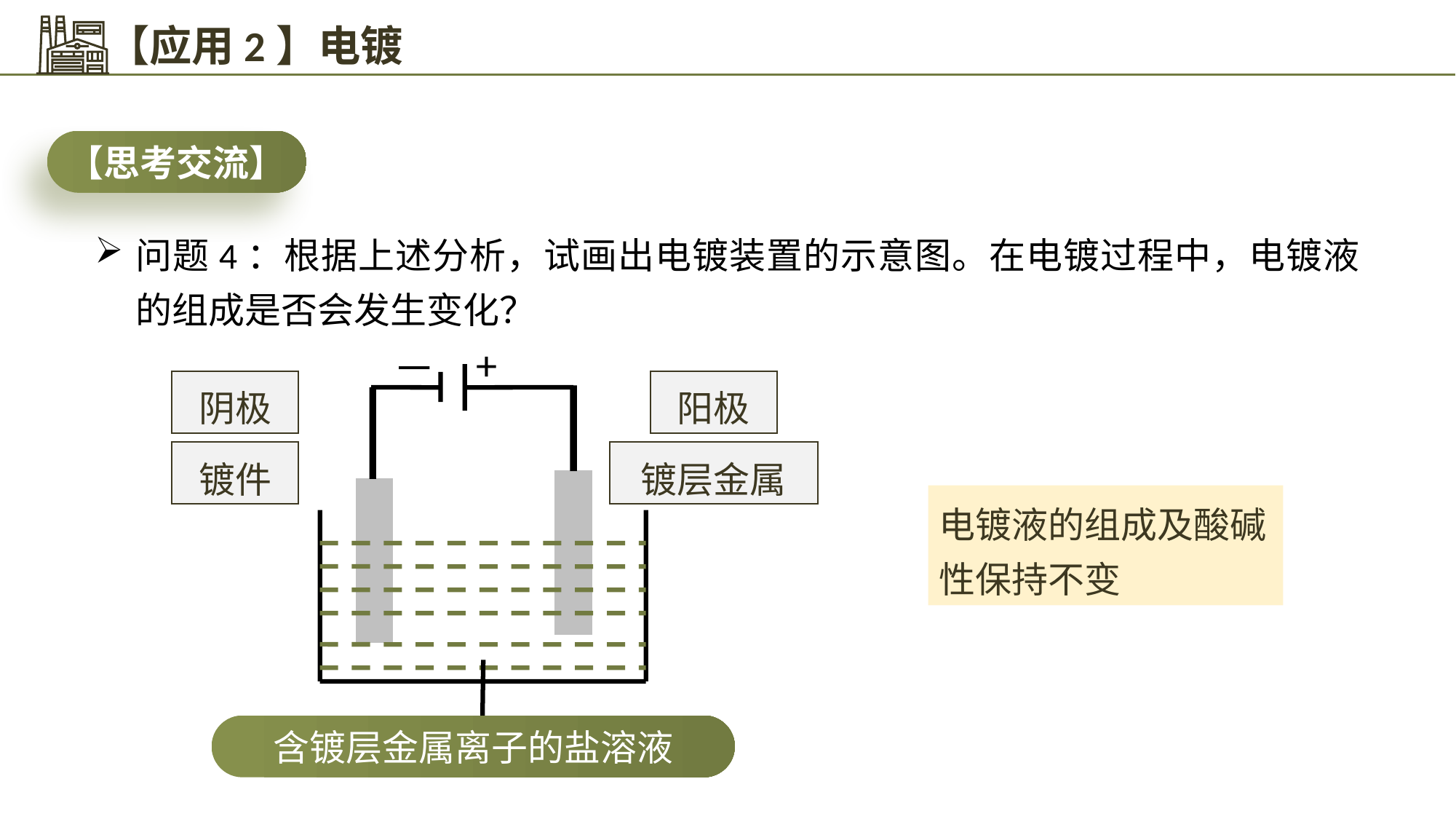

【应用2】电镀
【思考交流】
问题4：根据上述分析，试画出电镀装置的示意图。在电镀过程中，电镀液的组成是否会发生变化？
+

－

阴极
阳极
镀件
镀层金属
含镀层金属离子的盐溶液
电镀液的组成及酸碱性保持不变